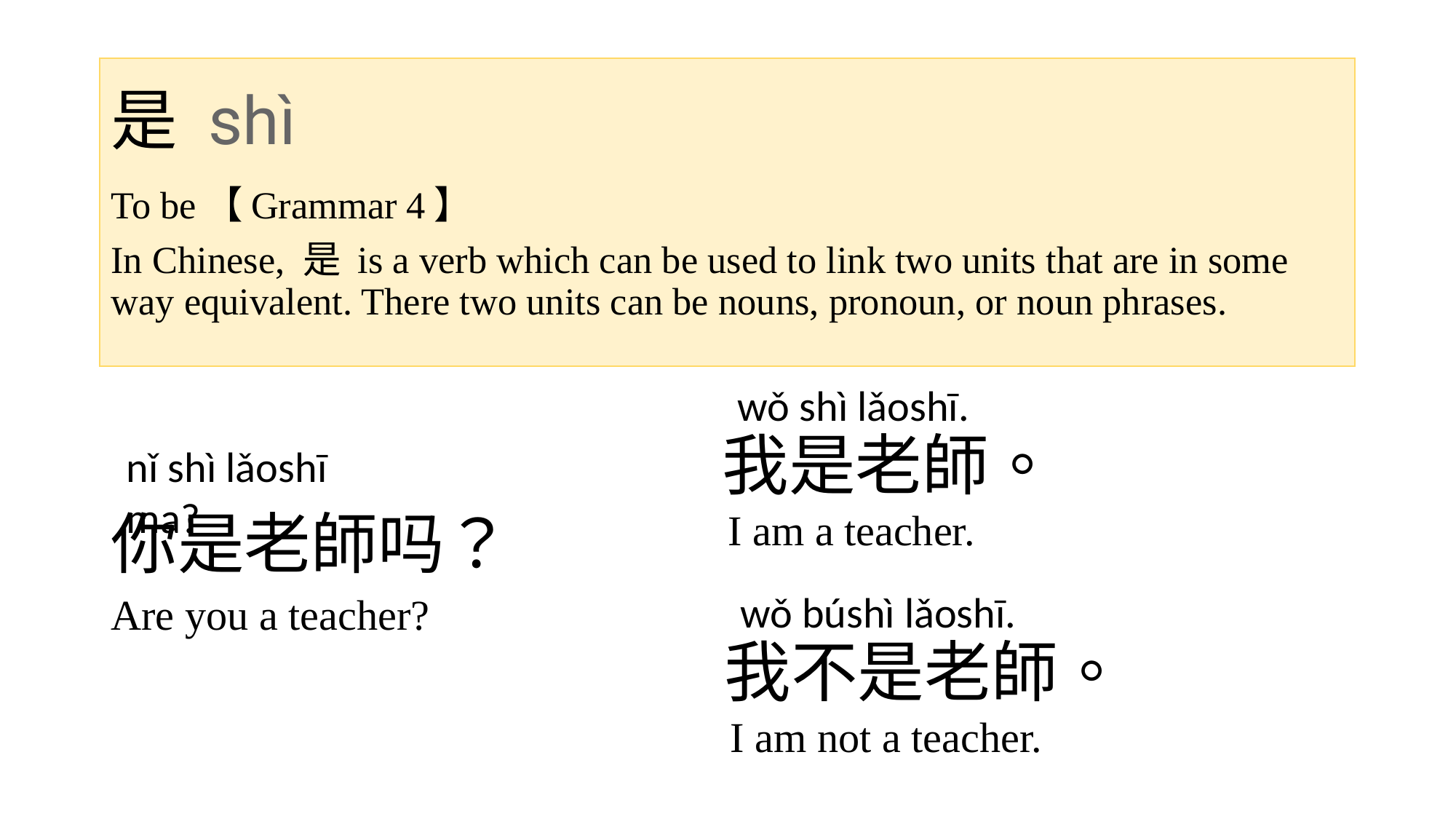

# 是 shì

To be【Grammar 4】
In Chinese, 是 is a verb which can be used to link two units that are in some way equivalent. There two units can be nouns, pronoun, or noun phrases.
wǒ shì lǎoshī.
我是老師。
nǐ shì lǎoshī ma?
你是老師吗？
I am a teacher.
wǒ búshì lǎoshī.
Are you a teacher?
我不是老師。
I am not a teacher.